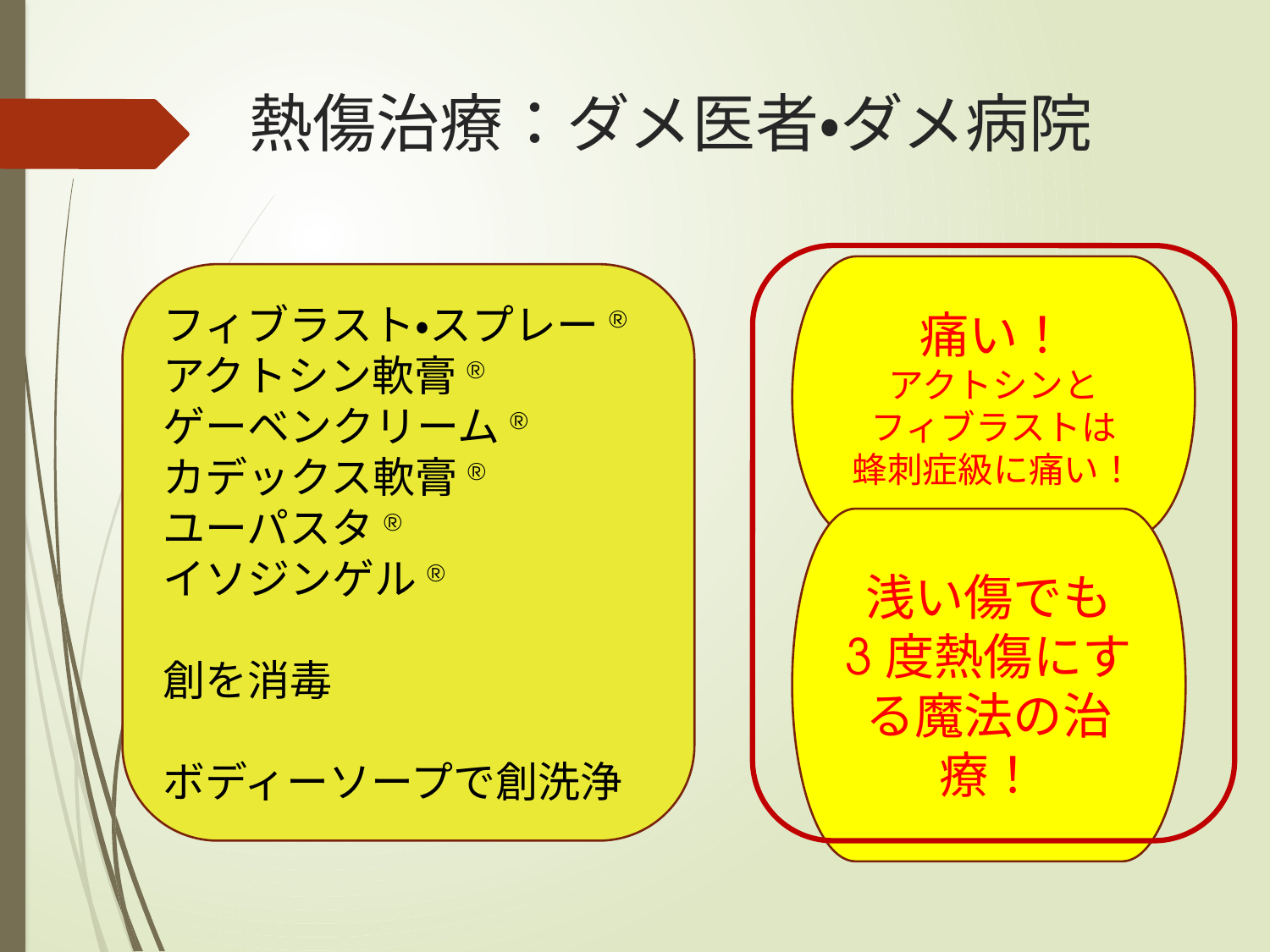

# 熱傷治療：ダメ医者・ダメ病院

痛い！
アクトシンと
フィブラストは
蜂刺症級に痛い！
フィブラスト・スプレー®
アクトシン軟膏®
ゲーベンクリーム®
カデックス軟膏®
ユーパスタ®
イソジンゲル®
創を消毒

ボディーソープで創洗浄
浅い傷でも
3度熱傷にする魔法の治療！